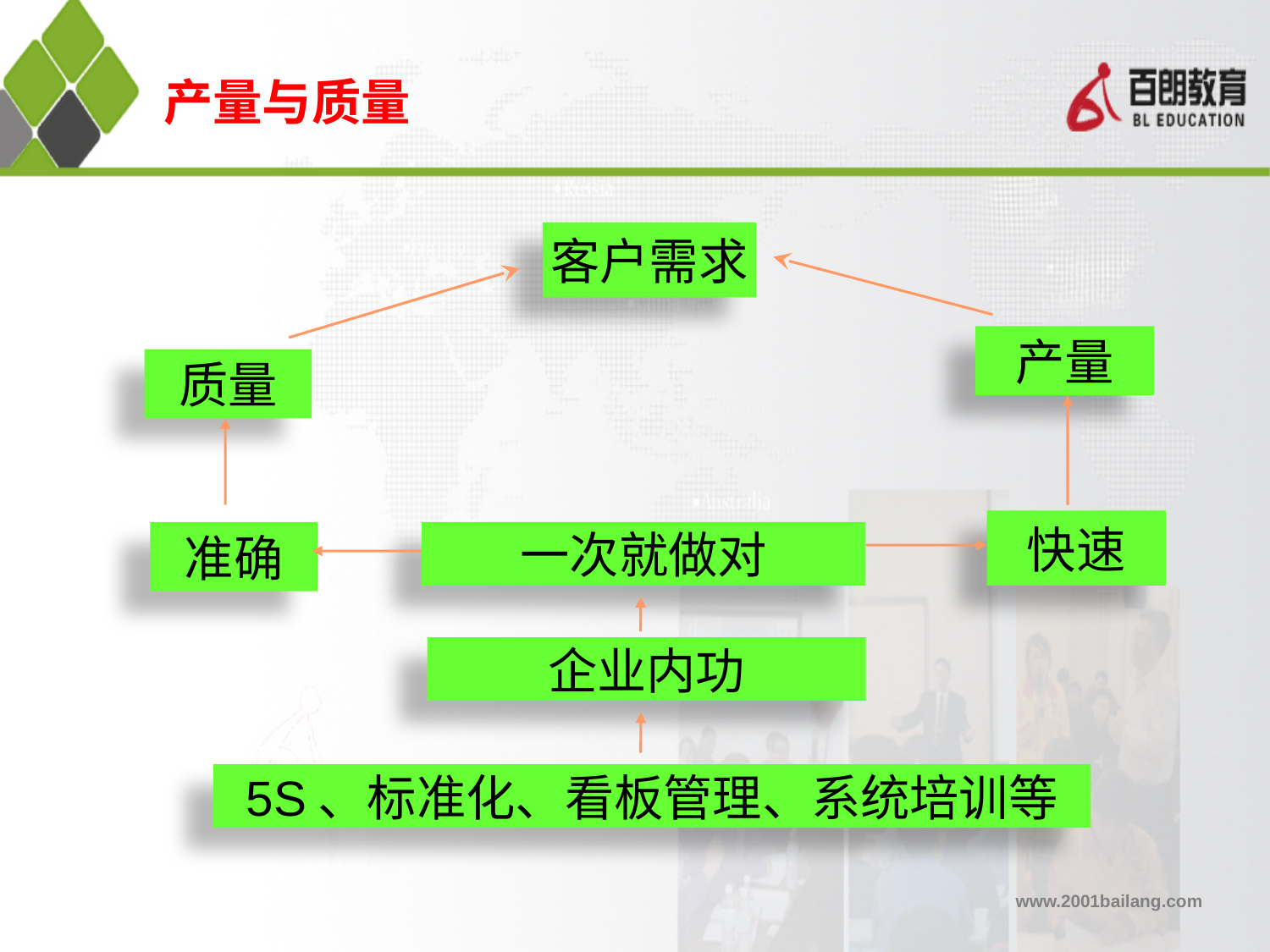

# 产量与质量
客户需求

产量
质量

快速
准确
一次就做对

企业内功

5S、标准化、看板管理、系统培训等